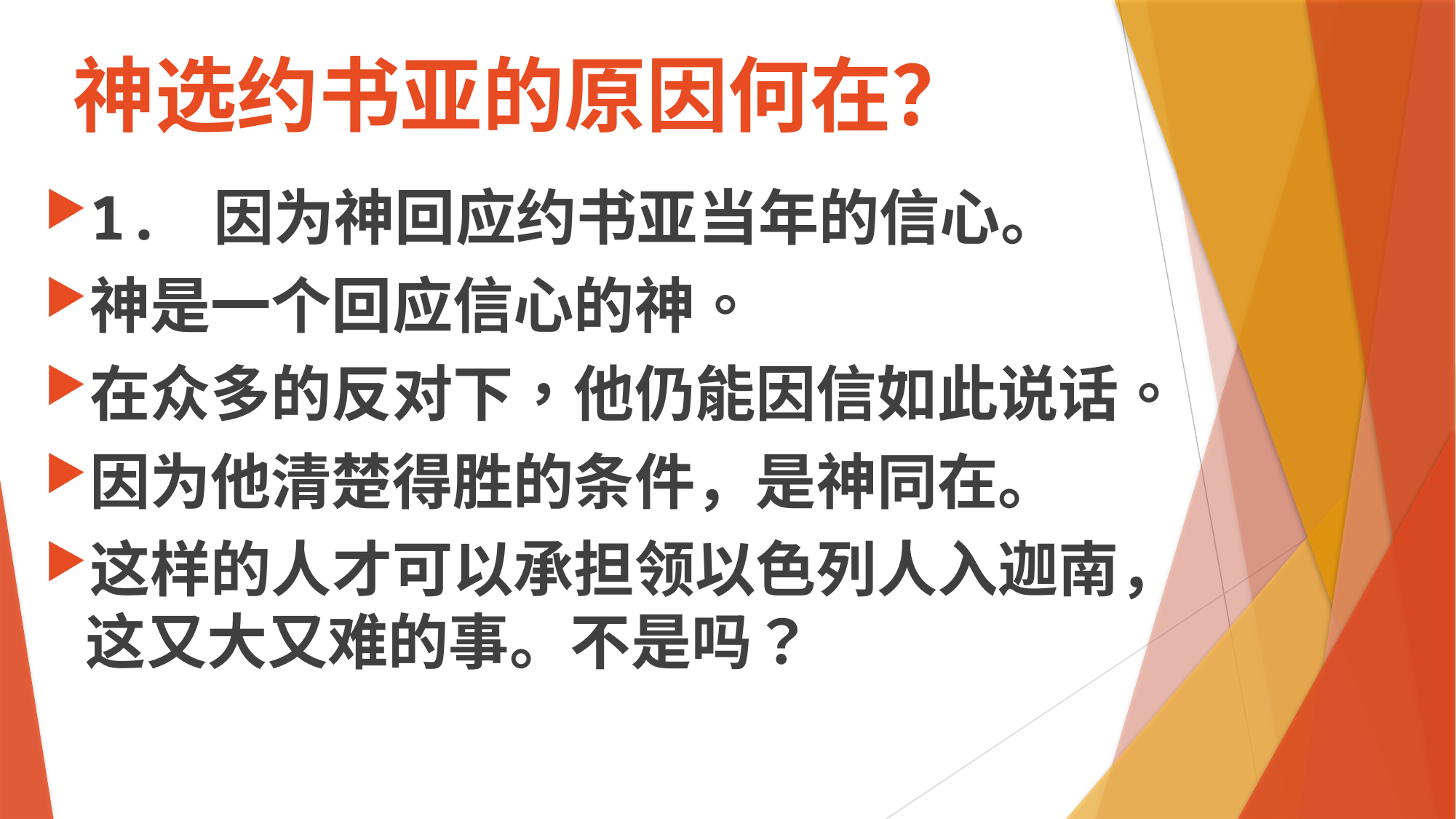

# 神选约书亚的原因何在？
1. 因为神回应约书亚当年的信心。
神是一个回应信心的神。
在众多的反对下，他仍能因信如此说话。
因为他清楚得胜的条件，是神同在。
这样的人才可以承担领以色列人入迦南，这又大又难的事。不是吗？